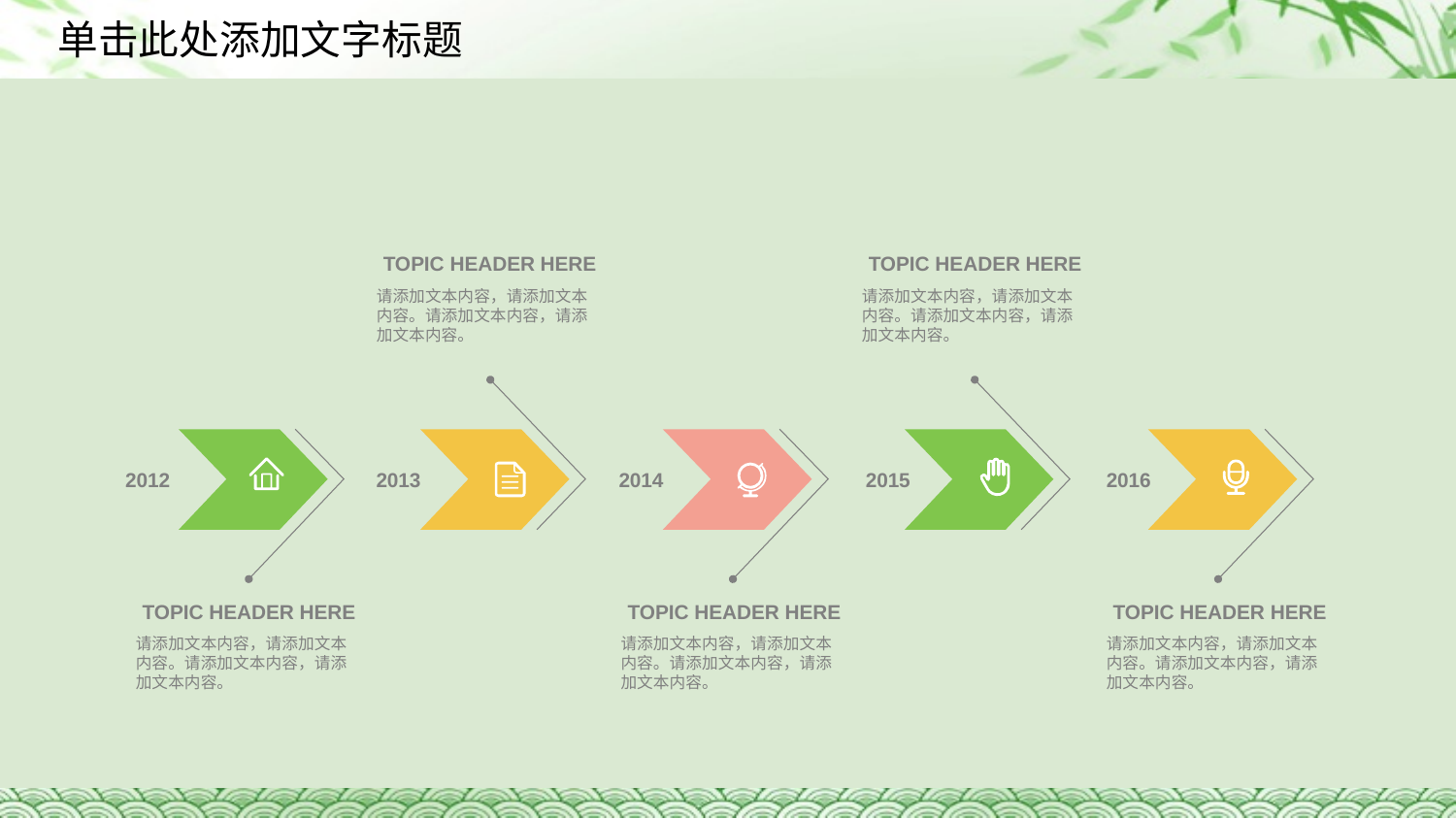

TOPIC HEADER HERE
TOPIC HEADER HERE
请添加文本内容，请添加文本内容。请添加文本内容，请添加文本内容。
请添加文本内容，请添加文本内容。请添加文本内容，请添加文本内容。

2012
2013
2014
2015
2016
TOPIC HEADER HERE
TOPIC HEADER HERE
TOPIC HEADER HERE
请添加文本内容，请添加文本内容。请添加文本内容，请添加文本内容。
请添加文本内容，请添加文本内容。请添加文本内容，请添加文本内容。
请添加文本内容，请添加文本内容。请添加文本内容，请添加文本内容。